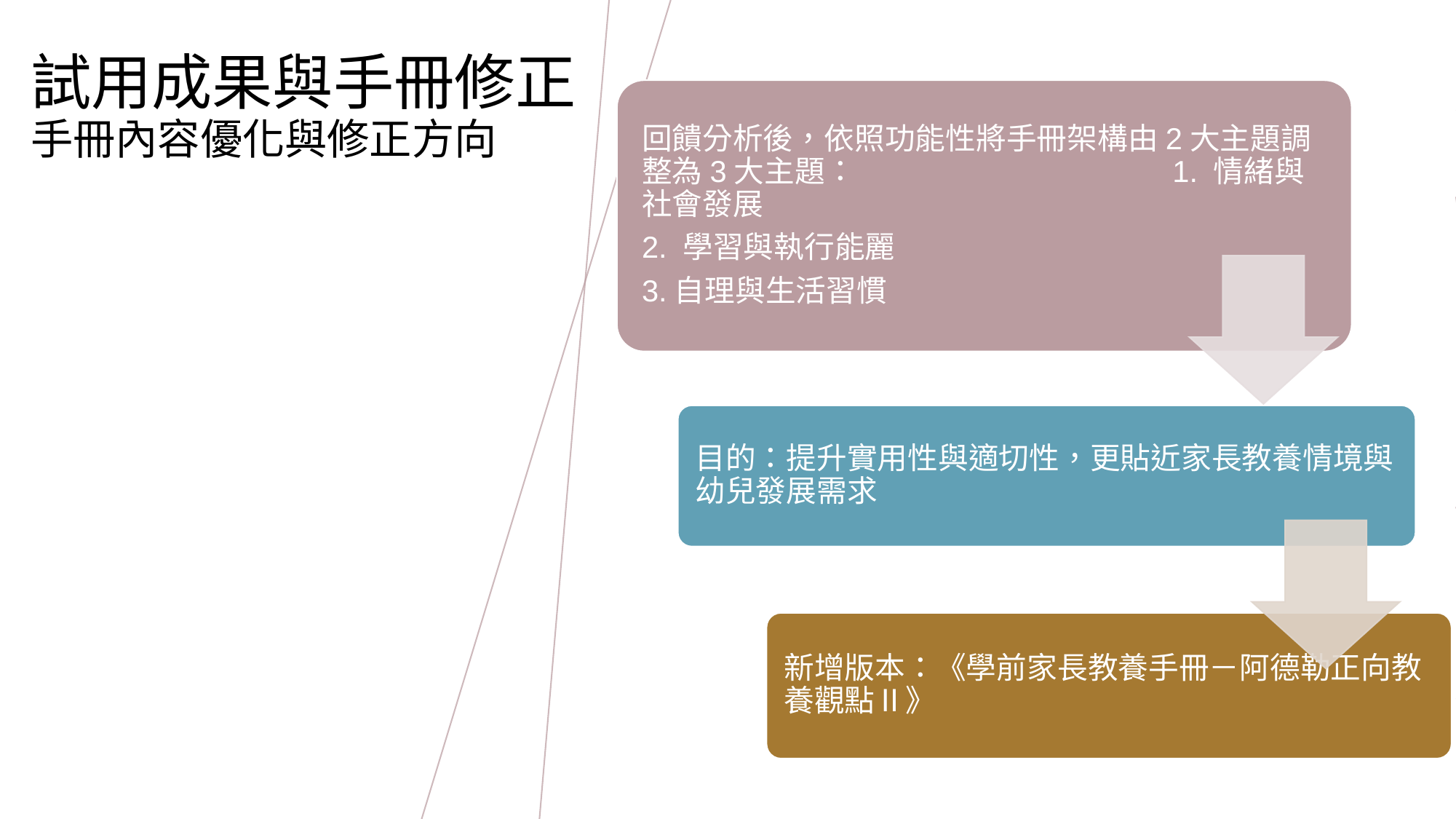

# 試用成果與手冊修正 手冊內容優化與修正方向
回饋分析後，依照功能性將手冊架構由2大主題調整為3大主題：                                              1. 情緒與社會發展
2. 學習與執行能麗
3.自理與生活習慣
目的：提升實用性與適切性，更貼近家長教養情境與幼兒發展需求
新增版本：《學前家長教養手冊－阿德勒正向教養觀點Ⅱ》